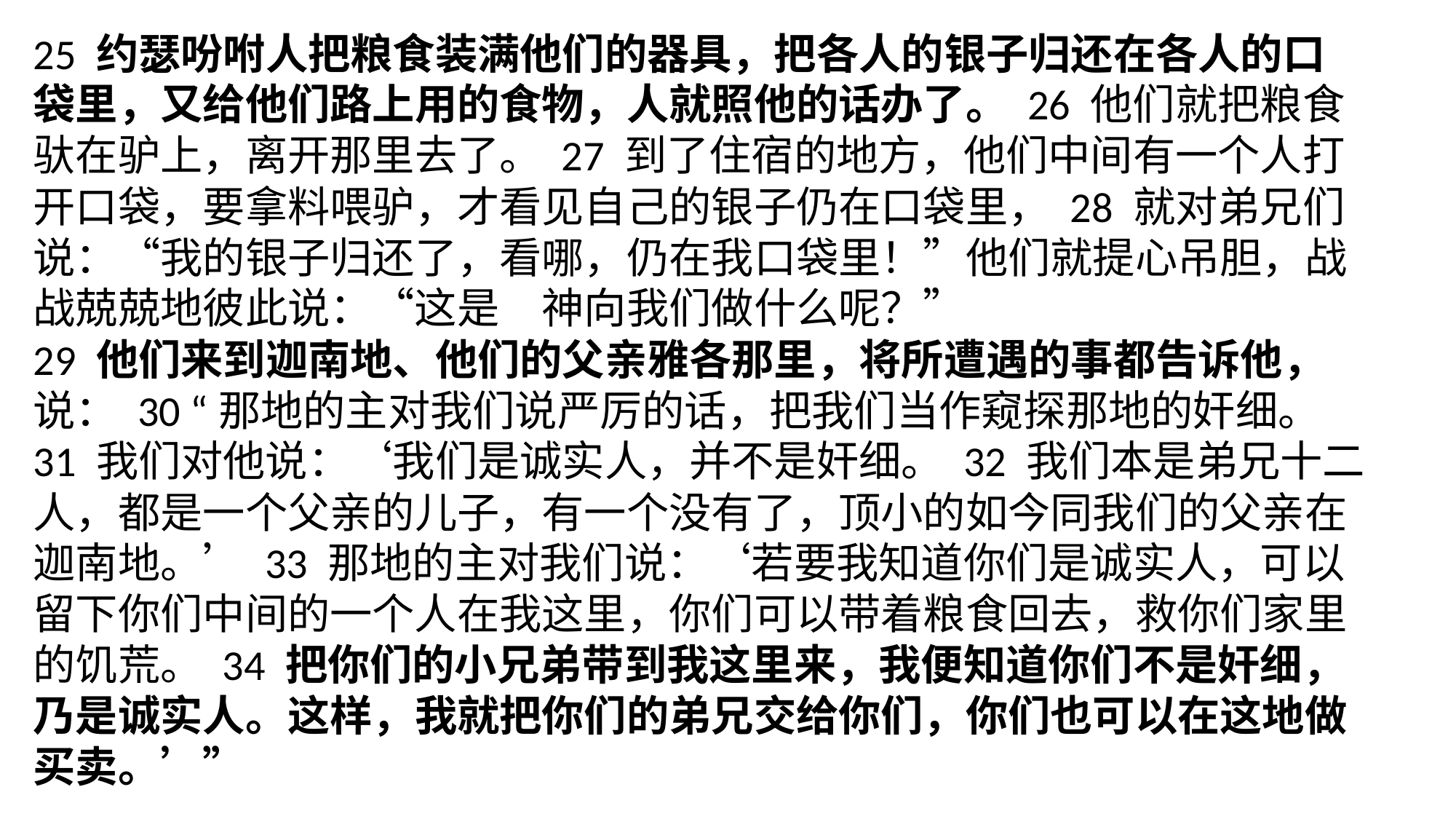

‪‪‪25 约瑟吩咐人把粮食装满他们的器具，把各人的银子归还在各人的口袋里，又给他们路上用的食物，人就照他的话办了。 26 他们就把粮食驮在驴上，离开那里去了。 27 到了住宿的地方，他们中间有一个人打开口袋，要拿料喂驴，才看见自己的银子仍在口袋里， 28 就对弟兄们说：“我的银子归还了，看哪，仍在我口袋里！”他们就提心吊胆，战战兢兢地彼此说：“这是　神向我们做什么呢？”
29 他们来到迦南地、他们的父亲雅各那里，将所遭遇的事都告诉他，说： 30 “那地的主对我们说严厉的话，把我们当作窥探那地的奸细。 31 我们对他说：‘我们是诚实人，并不是奸细。 32 我们本是弟兄十二人，都是一个父亲的儿子，有一个没有了，顶小的如今同我们的父亲在迦南地。’ 33 那地的主对我们说：‘若要我知道你们是诚实人，可以留下你们中间的一个人在我这里，你们可以带着粮食回去，救你们家里的饥荒。 34 把你们的小兄弟带到我这里来，我便知道你们不是奸细，乃是诚实人。这样，我就把你们的弟兄交给你们，你们也可以在这地做买卖。’”